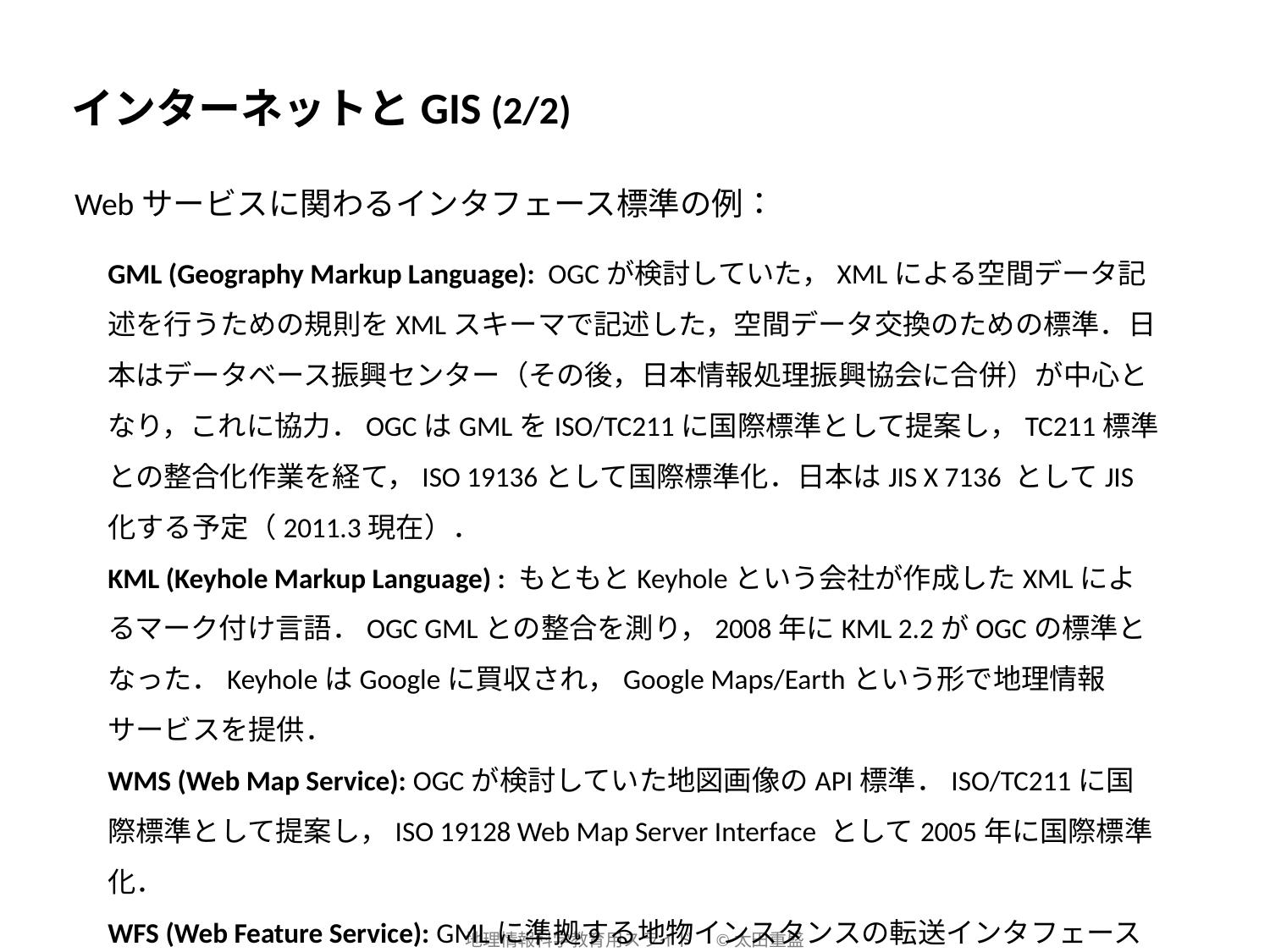

インターネットとGIS (2/2)
Webサービスに関わるインタフェース標準の例：
GML (Geography Markup Language):  OGCが検討していた，XMLによる空間データ記述を行うための規則をXMLスキーマで記述した，空間データ交換のための標準．日本はデータベース振興センター（その後，日本情報処理振興協会に合併）が中心となり，これに協力．OGCはGMLをISO/TC211に国際標準として提案し，TC211標準との整合化作業を経て，ISO 19136として国際標準化．日本はJIS X 7136 としてJIS化する予定（2011.3現在）．
KML (Keyhole Markup Language) : もともとKeyholeという会社が作成したXMLによるマーク付け言語．OGC GMLとの整合を測り，2008年にKML 2.2がOGCの標準となった．KeyholeはGoogleに買収され，Google Maps/Earthという形で地理情報サービスを提供．
WMS (Web Map Service): OGCが検討していた地図画像のAPI標準．ISO/TC211に国際標準として提案し，ISO 19128 Web Map Server Interface として2005年に国際標準化．
WFS (Web Feature Service): GMLに準拠する地物インスタンスの転送インタフェース標準．OGCがISO/TC211に国際標準化提案を行い，2010年にISO 19142 Web Feature Serviceとして国際標準化．